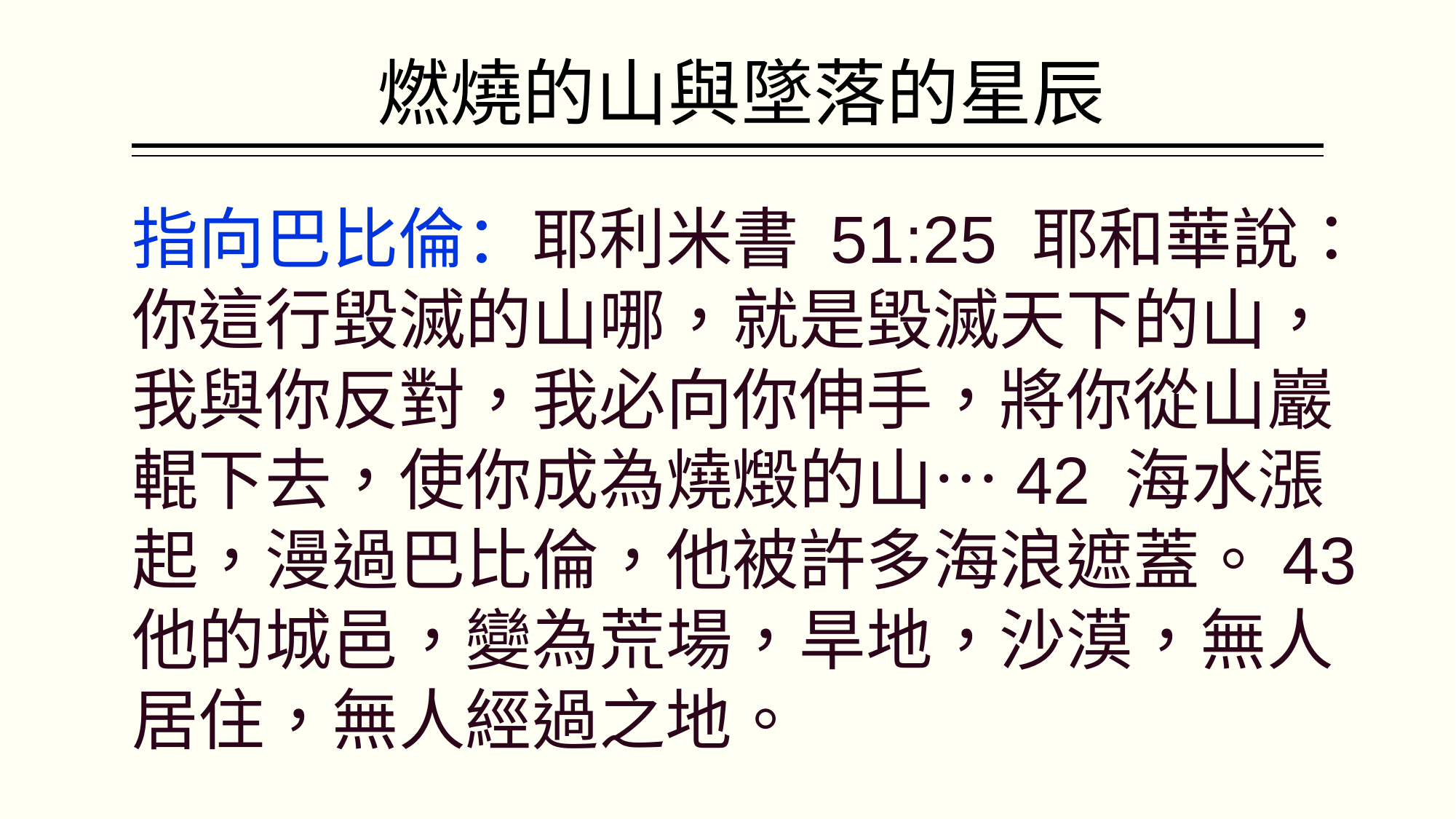

# 燃燒的山與墜落的星辰
指向巴比倫：耶利米書 51:25 耶和華說：你這行毀滅的山哪，就是毀滅天下的山，我與你反對，我必向你伸手，將你從山巖輥下去，使你成為燒燬的山…42 海水漲起，漫過巴比倫，他被許多海浪遮蓋。43 他的城邑，變為荒場，旱地，沙漠，無人居住，無人經過之地。